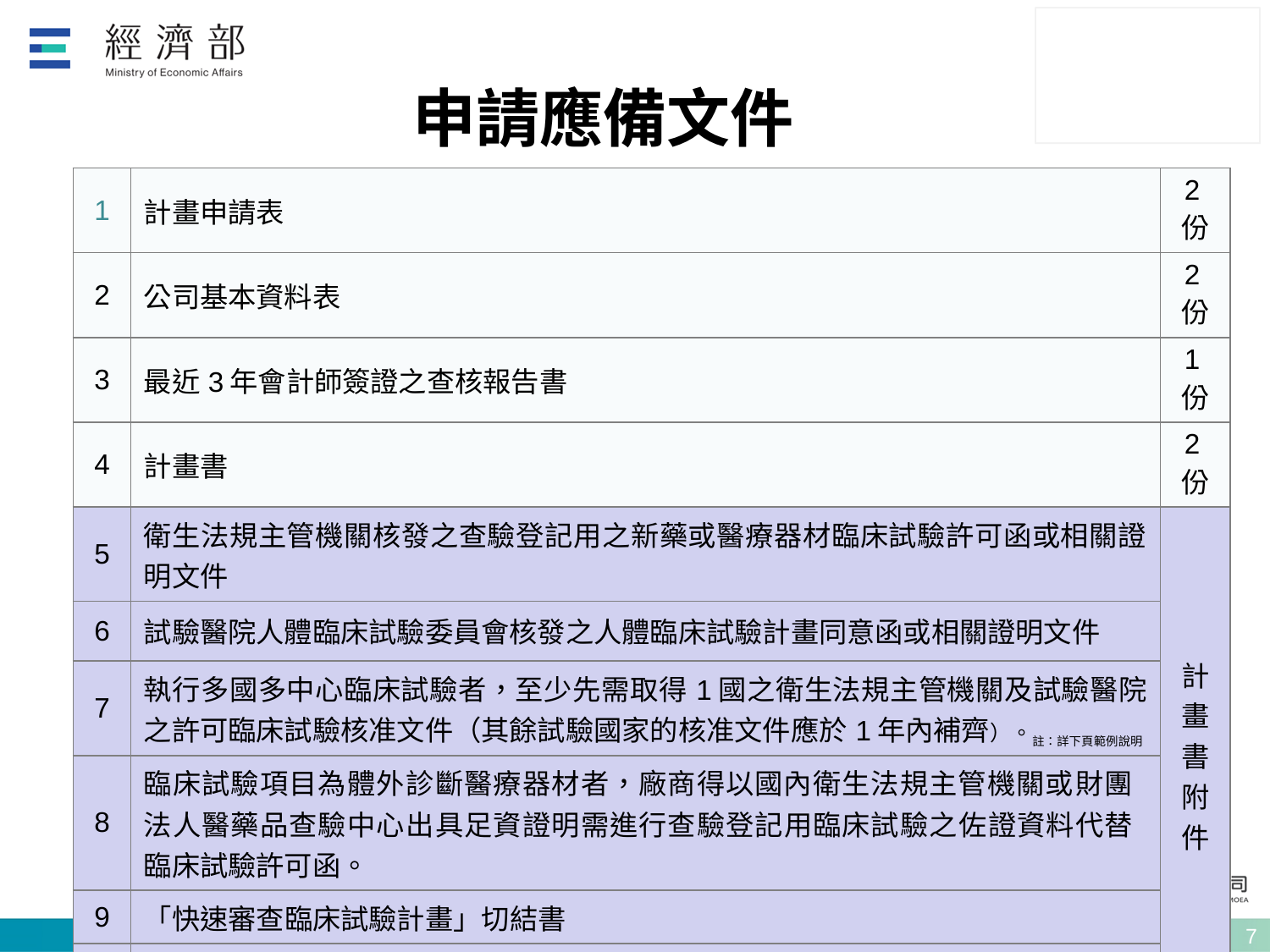

# 申請應備文件

| 1 | 計畫申請表 | 2份 |
| --- | --- | --- |
| 2 | 公司基本資料表 | 2份 |
| 3 | 最近3年會計師簽證之查核報告書 | 1份 |
| 4 | 計畫書 | 2份 |
| 5 | 衛生法規主管機關核發之查驗登記用之新藥或醫療器材臨床試驗許可函或相關證明文件 | 計畫書附件 |
| 6 | 試驗醫院人體臨床試驗委員會核發之人體臨床試驗計畫同意函或相關證明文件 |  |
| 7 | 執行多國多中心臨床試驗者，至少先需取得1國之衛生法規主管機關及試驗醫院之許可臨床試驗核准文件（其餘試驗國家的核准文件應於1年內補齊）。註：詳下頁範例說明 |  |
| 8 | 臨床試驗項目為體外診斷醫療器材者，廠商得以國內衛生法規主管機關或財團 法人醫藥品查驗中心出具足資證明需進行查驗登記用臨床試驗之佐證資料代替 臨床試驗許可函。 |  |
| 9 | 「快速審查臨床試驗計畫」切結書 |  |
| 10 | 若計畫包含非臨床藥毒理試驗者，需檢附衛生主管機構要求試驗之證明文件。 |  |
7